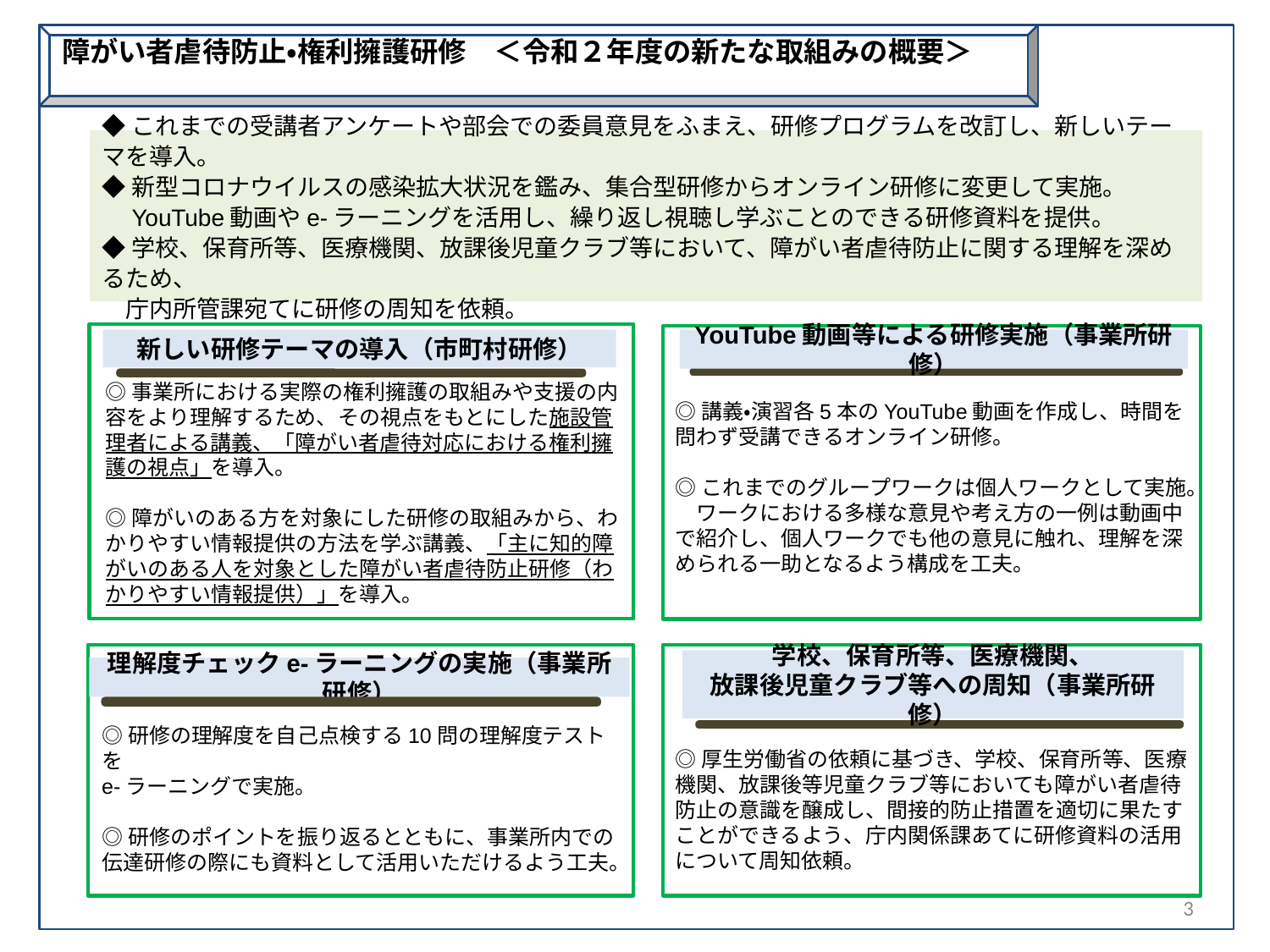

障がい者虐待防止・権利擁護研修　＜令和２年度の新たな取組みの概要＞
◆これまでの受講者アンケートや部会での委員意見をふまえ、研修プログラムを改訂し、新しいテーマを導入。
◆新型コロナウイルスの感染拡大状況を鑑み、集合型研修からオンライン研修に変更して実施。
　YouTube動画やe-ラーニングを活用し、繰り返し視聴し学ぶことのできる研修資料を提供。
◆学校、保育所等、医療機関、放課後児童クラブ等において、障がい者虐待防止に関する理解を深めるため、
　庁内所管課宛てに研修の周知を依頼。

YouTube動画等による研修実施（事業所研修）
新しい研修テーマの導入（市町村研修）

◎事業所における実際の権利擁護の取組みや支援の内容をより理解するため、その視点をもとにした施設管理者による講義、「障がい者虐待対応における権利擁護の視点」を導入。

◎障がいのある方を対象にした研修の取組みから、わかりやすい情報提供の方法を学ぶ講義、「主に知的障がいのある人を対象とした障がい者虐待防止研修（わかりやすい情報提供）」を導入。
◎講義・演習各5本のYouTube動画を作成し、時間を問わず受講できるオンライン研修。

◎これまでのグループワークは個人ワークとして実施。
　ワークにおける多様な意見や考え方の一例は動画中で紹介し、個人ワークでも他の意見に触れ、理解を深められる一助となるよう構成を工夫。

学校、保育所等、医療機関、
放課後児童クラブ等への周知（事業所研修）
理解度チェックe-ラーニングの実施（事業所研修）

◎研修の理解度を自己点検する10問の理解度テストを
e-ラーニングで実施。

◎研修のポイントを振り返るとともに、事業所内での伝達研修の際にも資料として活用いただけるよう工夫。

◎厚生労働省の依頼に基づき、学校、保育所等、医療機関、放課後等児童クラブ等においても障がい者虐待防止の意識を醸成し、間接的防止措置を適切に果たすことができるよう、庁内関係課あてに研修資料の活用について周知依頼。
3